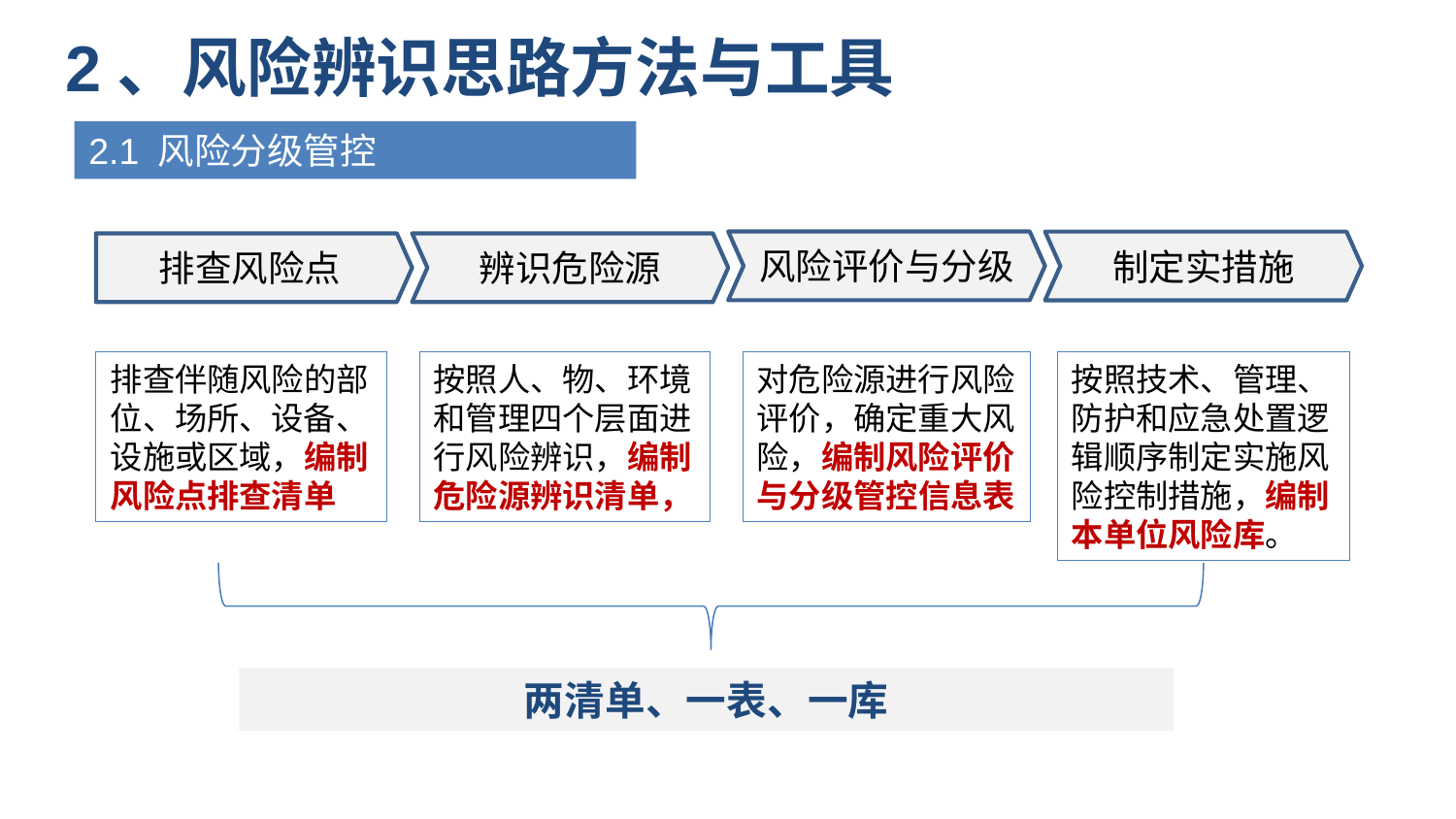

2、风险辨识思路方法与工具

2.1 风险分级管控
风险评价与分级
制定实措施
排查风险点
辨识危险源
排查伴随风险的部位、场所、设备、设施或区域，编制风险点排查清单
按照人、物、环境和管理四个层面进行风险辨识，编制危险源辨识清单，
对危险源进行风险评价，确定重大风险，编制风险评价与分级管控信息表
按照技术、管理、防护和应急处置逻辑顺序制定实施风险控制措施，编制本单位风险库。
两清单、一表、一库